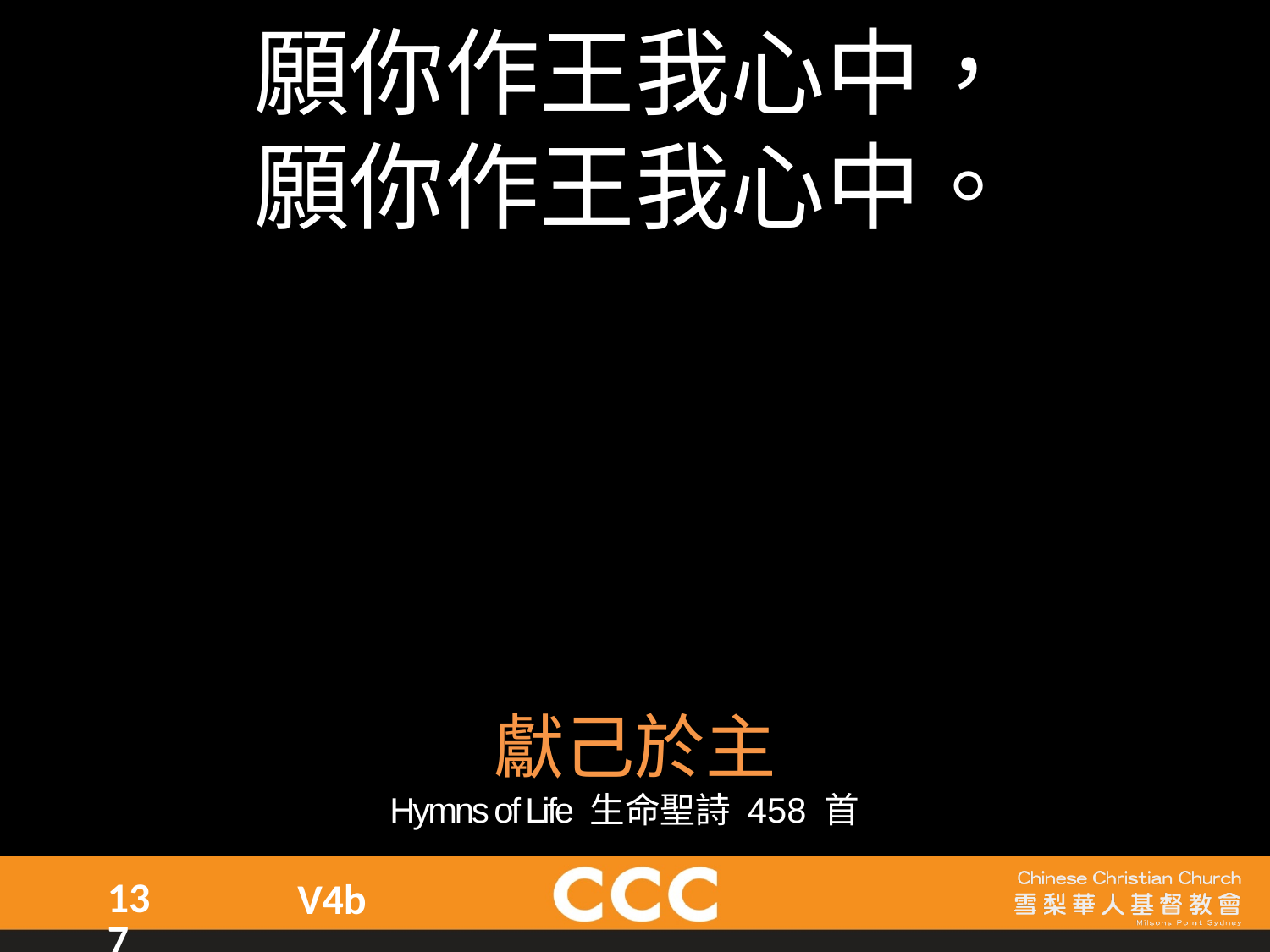

願你作王我心中，
願你作王我心中。
獻己於主
Hymns of Life 生命聖詩 458 首
137
V4b